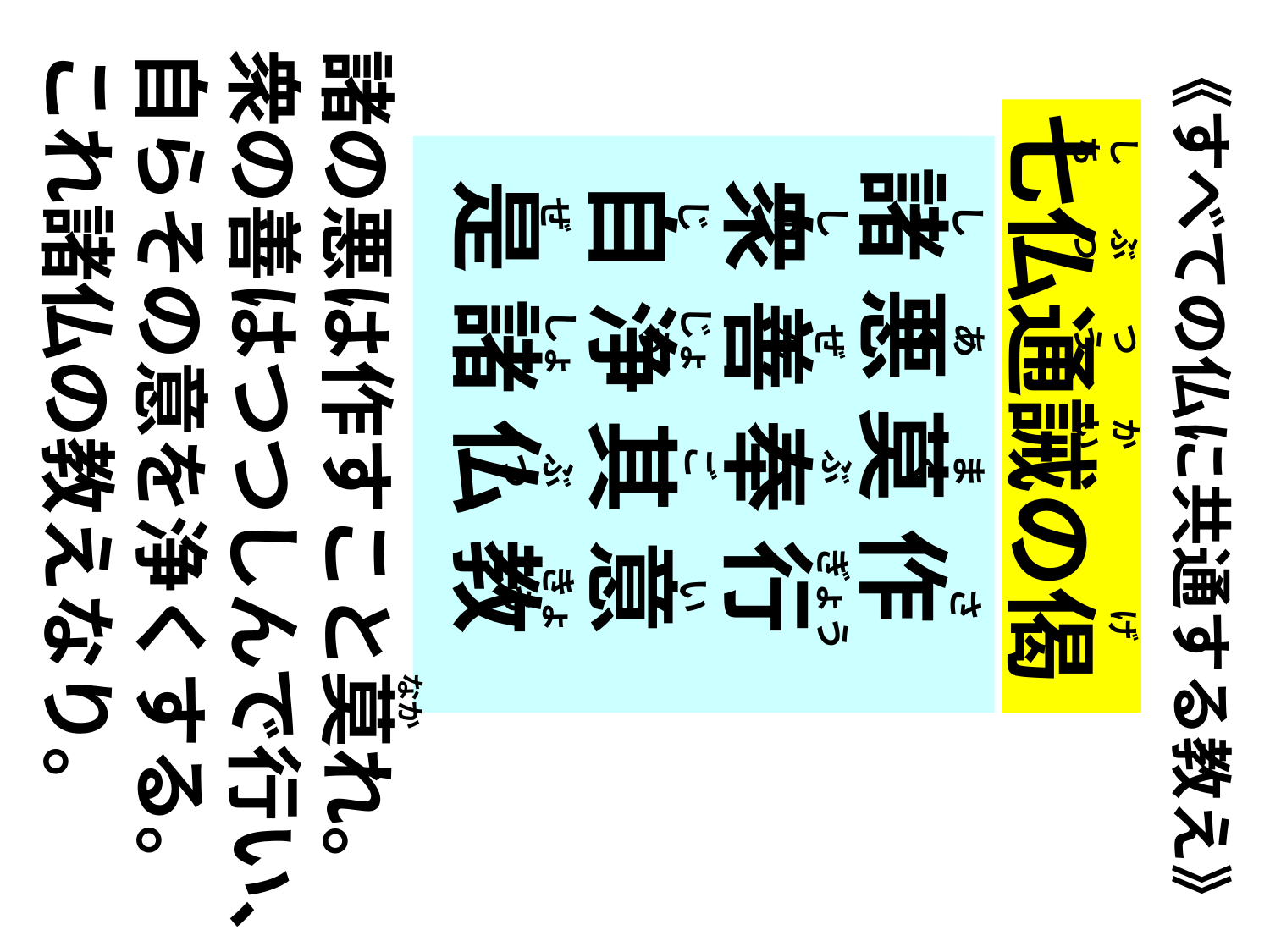

《すべての仏に共通する教え》
諸の悪は作すこと莫れ。
衆の善はつつしんで行い、
自らその意を浄くする。
これ諸仏の教えなり。
七仏通誡の偈
しち

諸 悪 莫 作
衆 善 奉 行
自 浄 其 意
是 諸 仏 教
しょ
じ
しゅ
ぜ
ぶつ
じょう
しょ
あく
ぜん
つう
かい
ご
ぶ
ぶつ
まく
ぎょう
きょう
い
さ
げ
なか